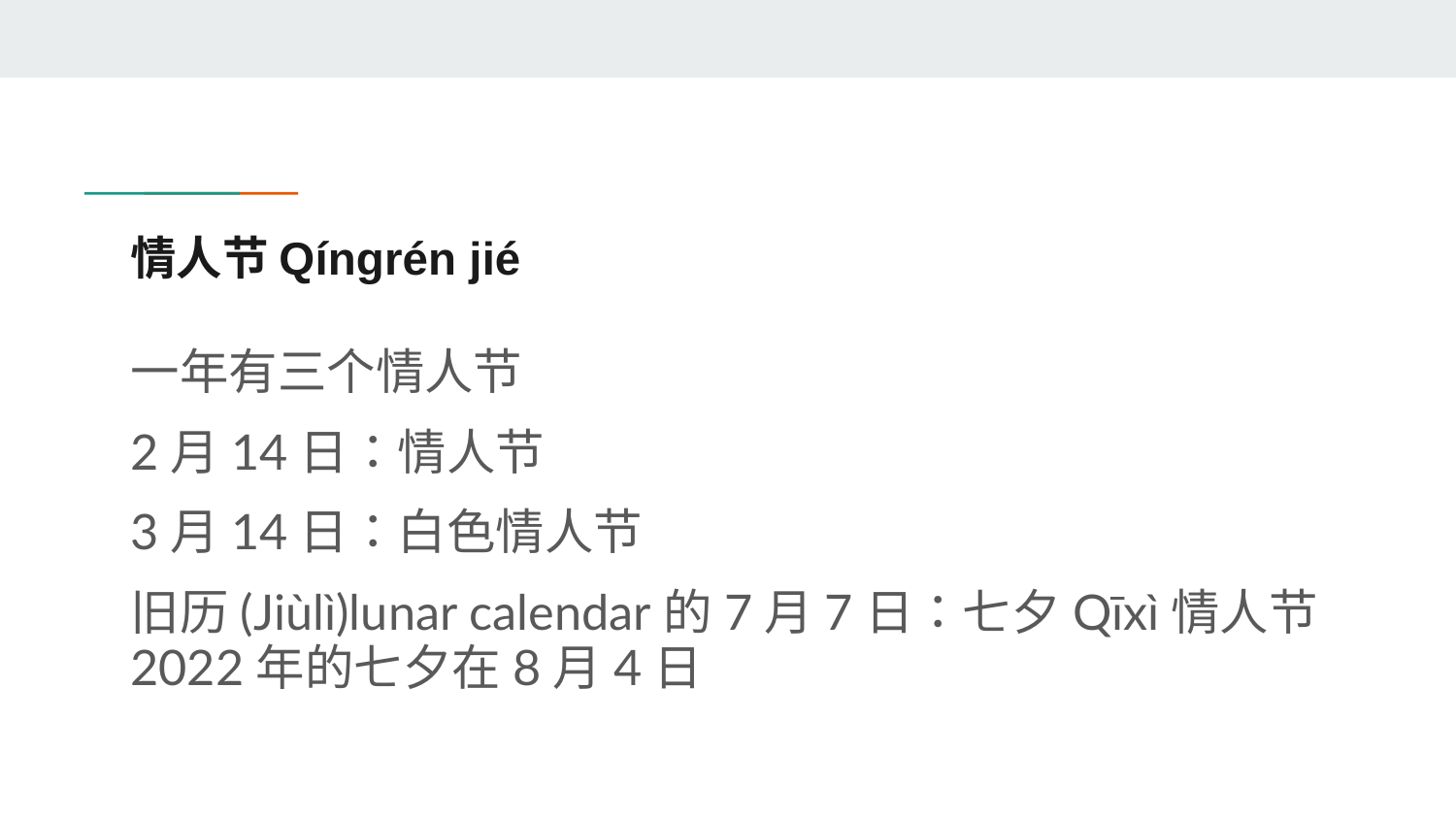

# 情人节Qíngrén jié
一年有三个情人节
2月14日：情人节
3月14日：白色情人节
旧历(Jiùlì)lunar calendar的7月7日：七夕Qīxì情人节
2022年的七夕在8月4日